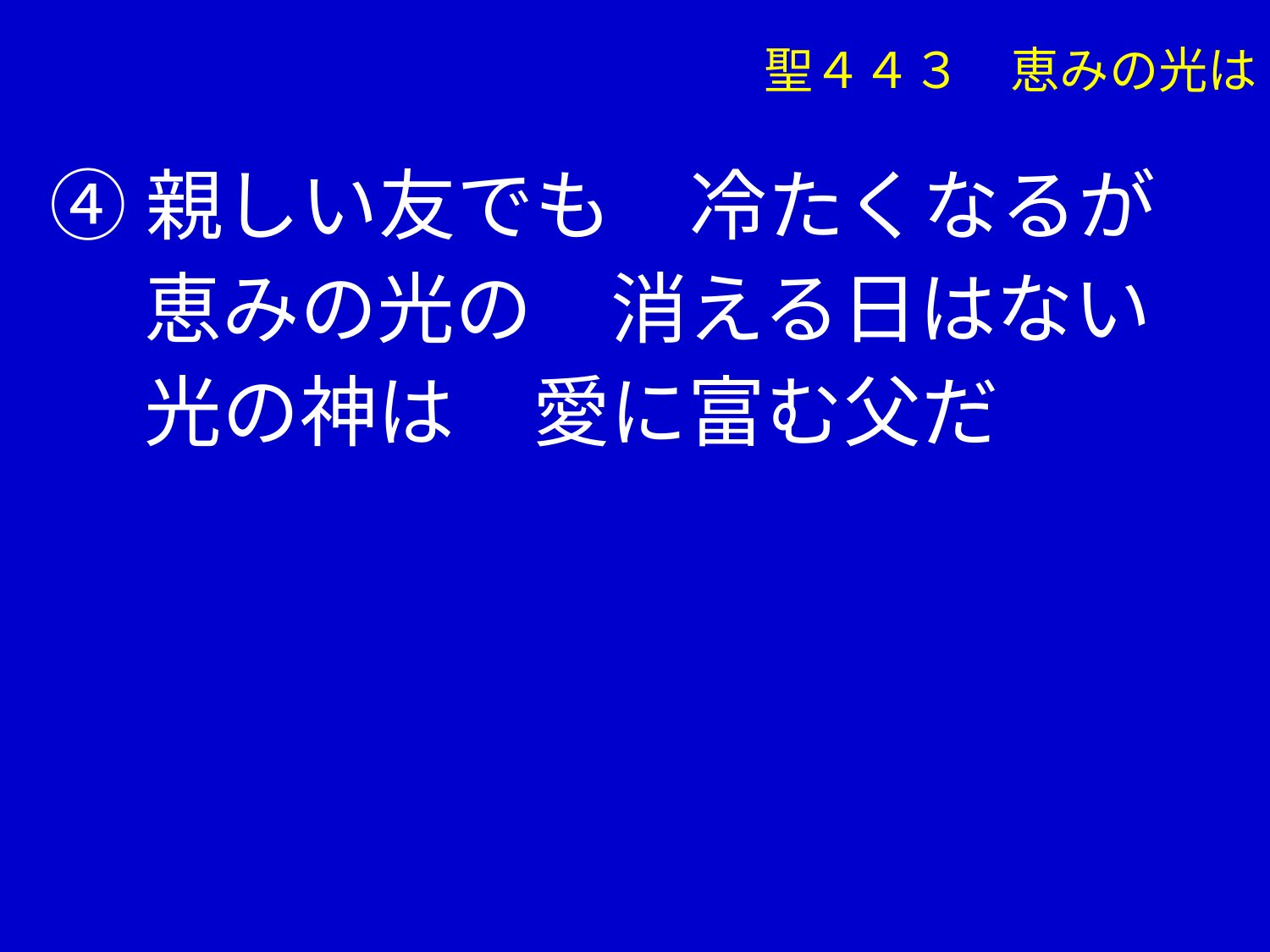

聖４４３　恵みの光は
④親しい友でも　冷たくなるが
　 恵みの光の　消える日はない
　 光の神は　愛に富む父だ